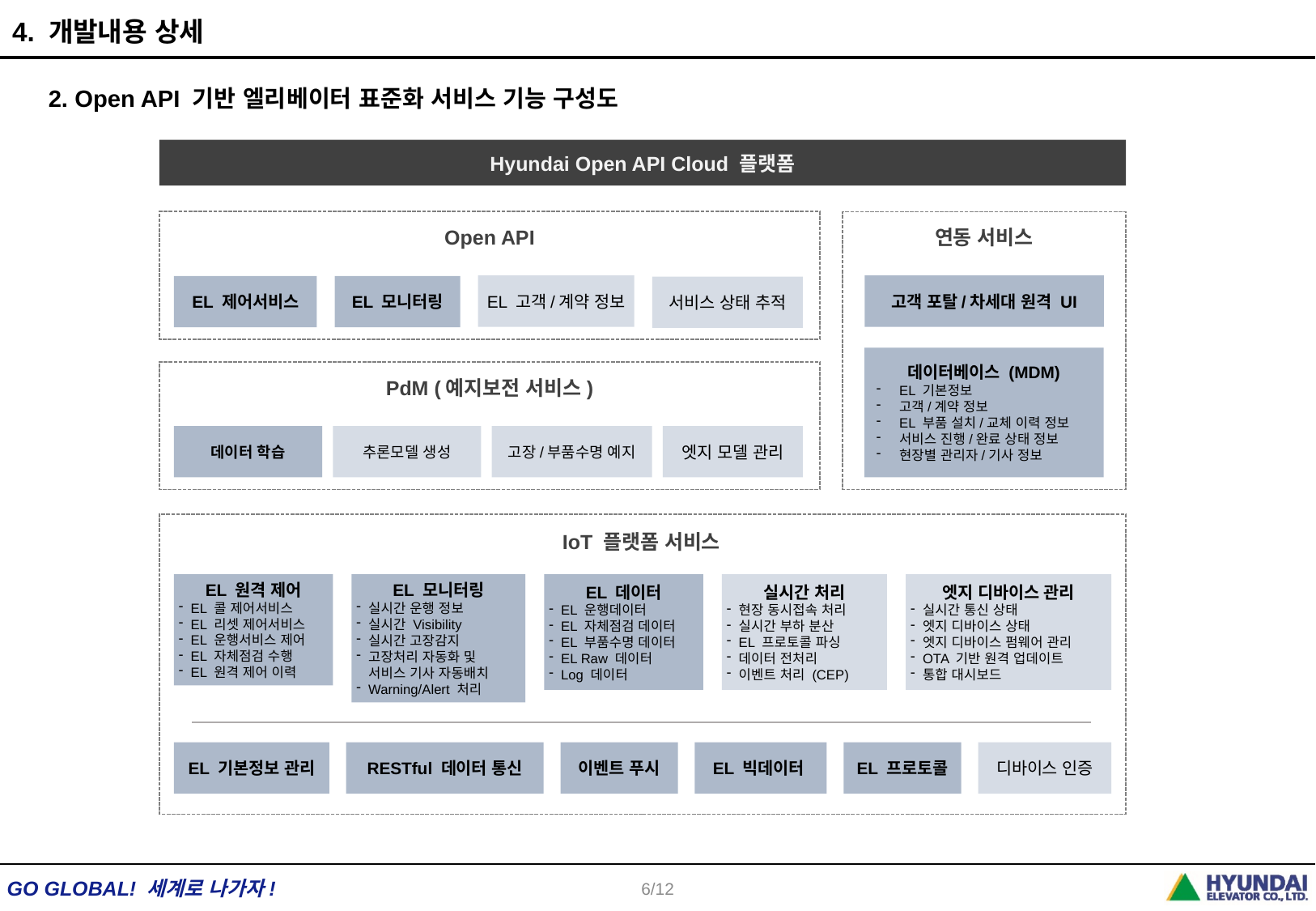

4. 개발내용 상세
2. Open API 기반 엘리베이터 표준화 서비스 기능 구성도
Hyundai Open API Cloud 플랫폼

Open API
연동 서비스
EL 고객/계약 정보
고객 포탈/차세대 원격 UI
EL 제어서비스
EL 모니터링
서비스 상태 추적
데이터베이스 (MDM)
EL 기본정보
고객/계약 정보
EL 부품 설치/교체 이력 정보
서비스 진행/완료 상태 정보
현장별 관리자/기사 정보

PdM (예지보전 서비스)
데이터 학습
추론모델 생성
고장/부품수명 예지
엣지 모델 관리

IoT 플랫폼 서비스
EL 원격 제어
EL 콜 제어서비스
EL 리셋 제어서비스
EL 운행서비스 제어
EL 자체점검 수행
EL 원격 제어 이력
EL 모니터링
실시간 운행 정보
실시간 Visibility
실시간 고장감지
고장처리 자동화 및
서비스 기사 자동배치
Warning/Alert 처리
EL 데이터
EL 운행데이터
EL 자체점검 데이터
EL 부품수명 데이터
EL Raw 데이터
Log 데이터
실시간 처리
현장 동시접속 처리
실시간 부하 분산
EL 프로토콜 파싱
데이터 전처리
이벤트 처리 (CEP)
엣지 디바이스 관리
실시간 통신 상태
엣지 디바이스 상태
엣지 디바이스 펌웨어 관리
OTA 기반 원격 업데이트
통합 대시보드
EL 기본정보 관리
RESTful 데이터 통신
이벤트 푸시
EL 빅데이터
EL 프로토콜
디바이스 인증
6/12